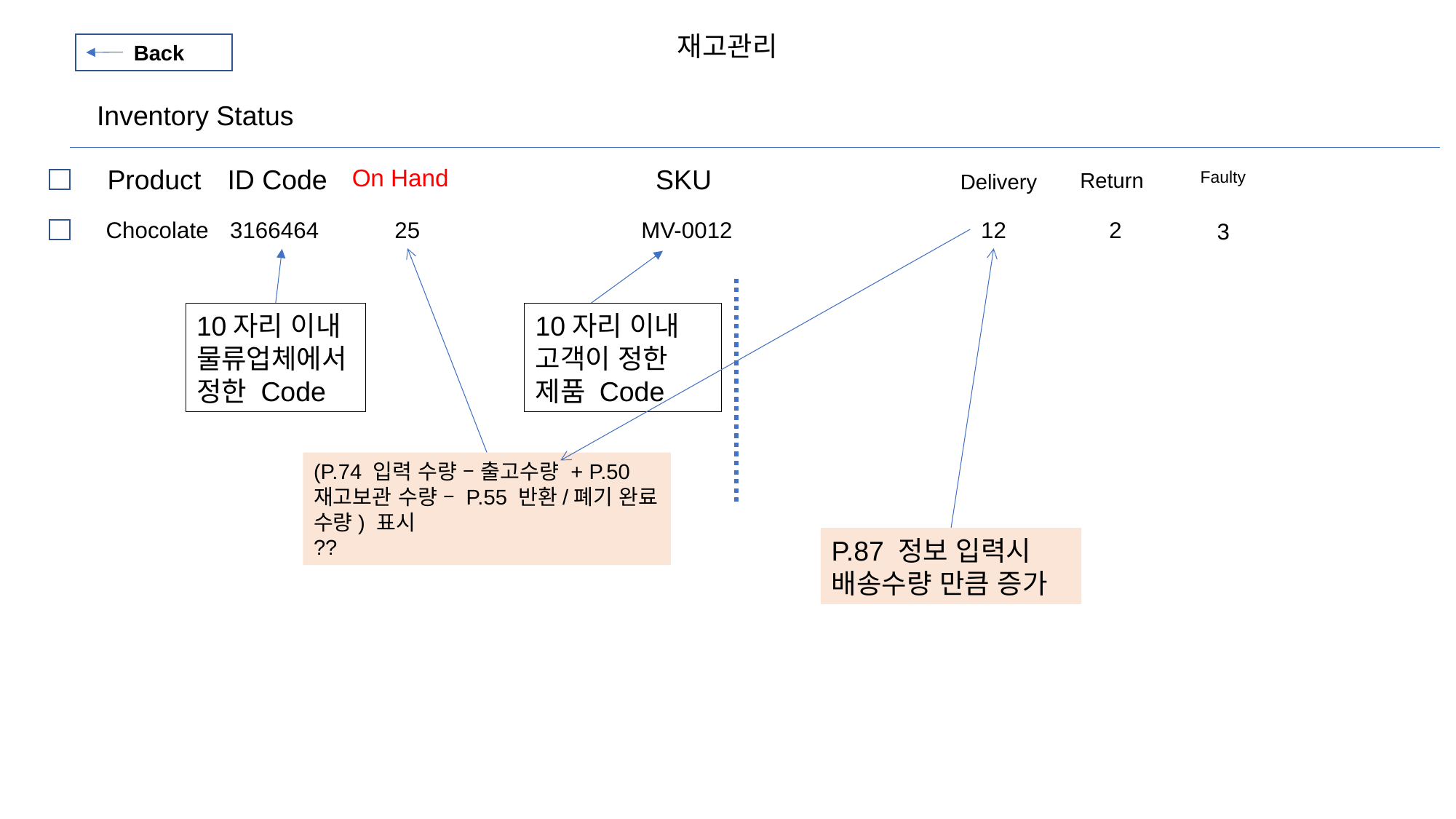

재고관리

Back
Inventory Status
Product
ID Code
On Hand
SKU
Faulty
Return
Delivery

Chocolate
3166464
25
MV-0012
12
2
3

10자리 이내
물류업체에서
정한 Code
10자리 이내
고객이 정한 제품 Code
(P.74 입력 수량 – 출고수량 + P.50 재고보관 수량 – P.55 반환/폐기 완료 수량) 표시
??
P.87 정보 입력시 배송수량 만큼 증가